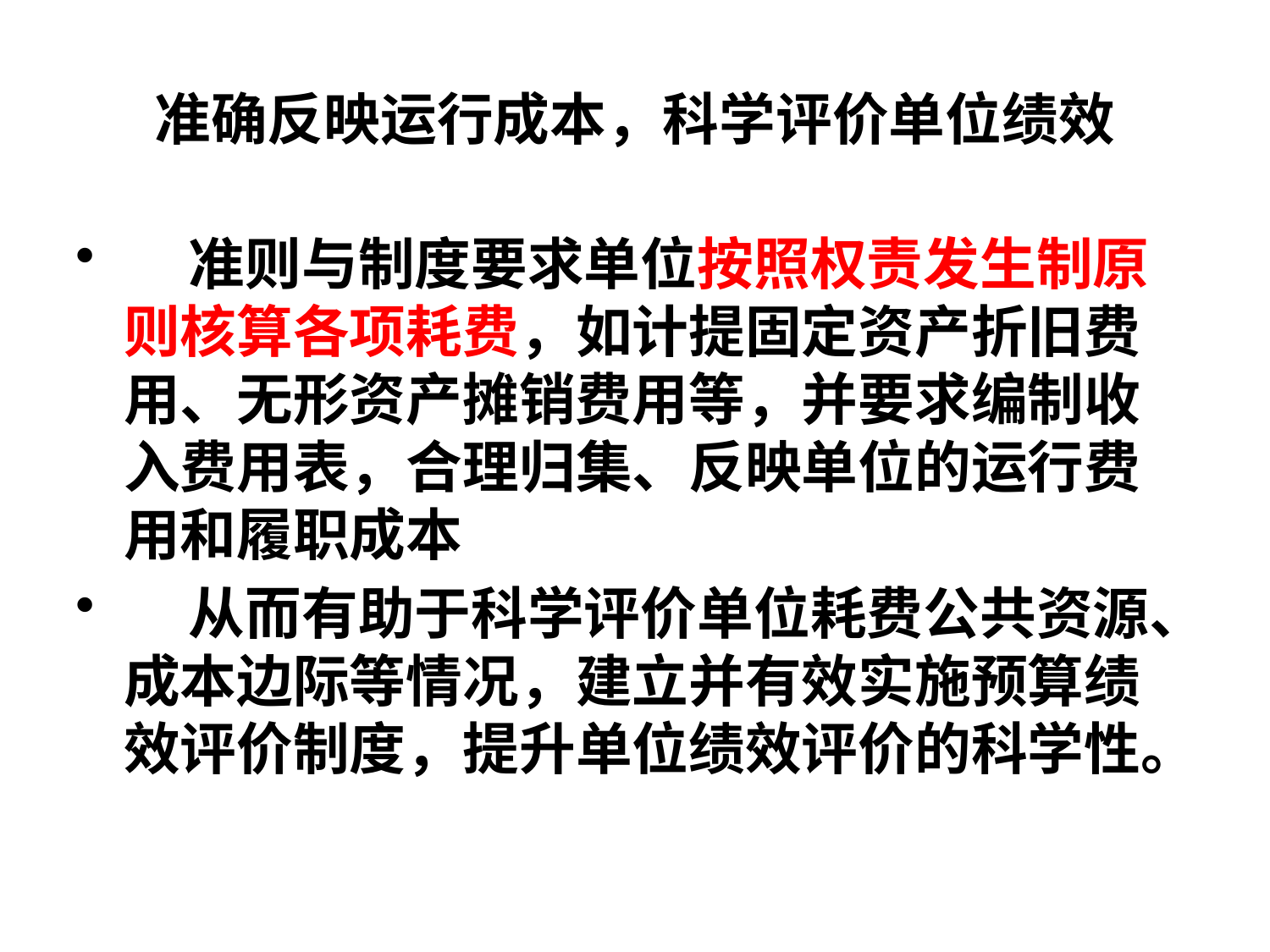

# 准确反映运行成本，科学评价单位绩效
    准则与制度要求单位按照权责发生制原则核算各项耗费，如计提固定资产折旧费用、无形资产摊销费用等，并要求编制收入费用表，合理归集、反映单位的运行费用和履职成本
    从而有助于科学评价单位耗费公共资源、成本边际等情况，建立并有效实施预算绩效评价制度，提升单位绩效评价的科学性。